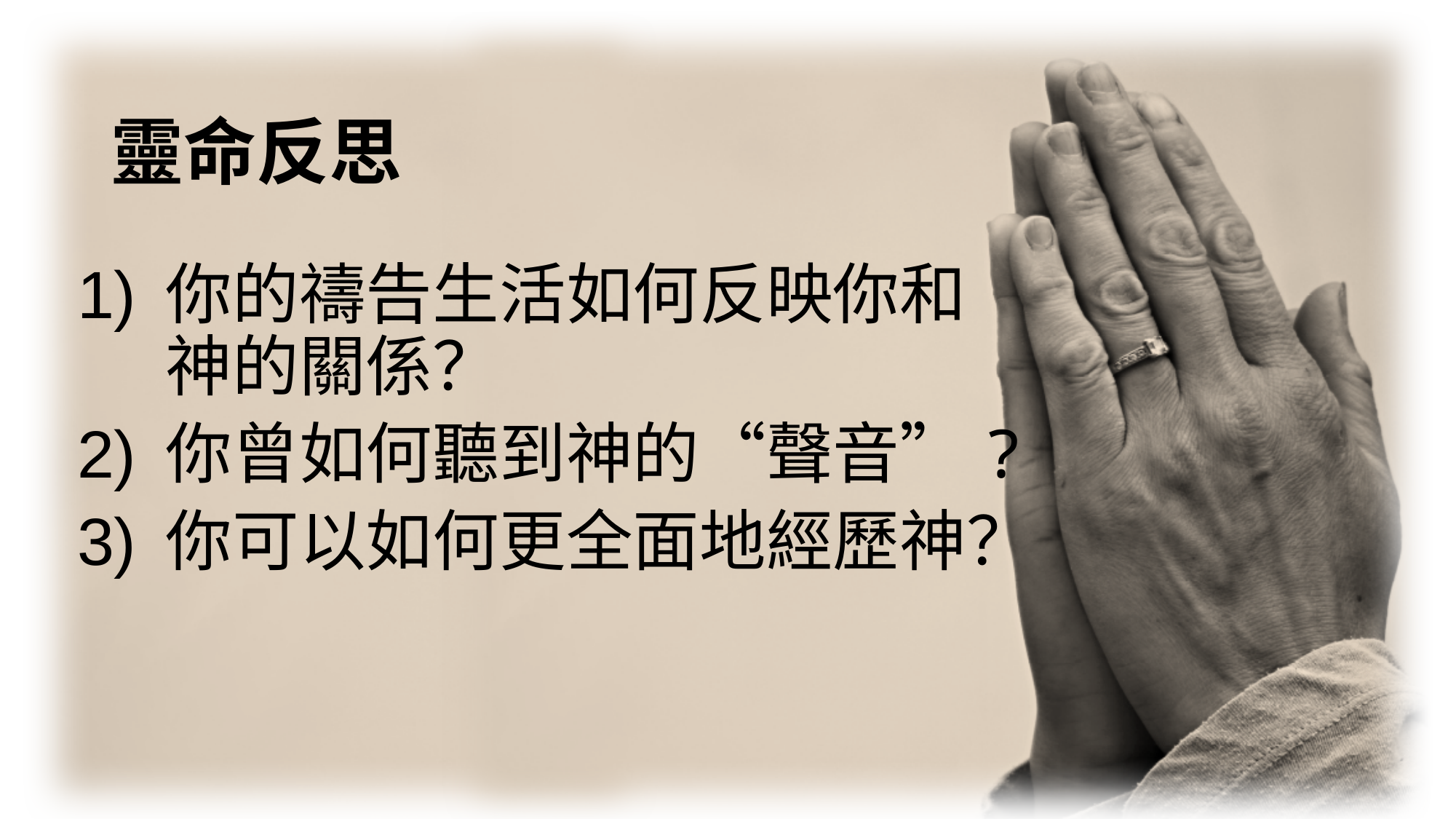

靈命反思
你的禱告生活如何反映你和神的關係？
你曾如何聽到神的“聲音”?
你可以如何更全面地經歷神？